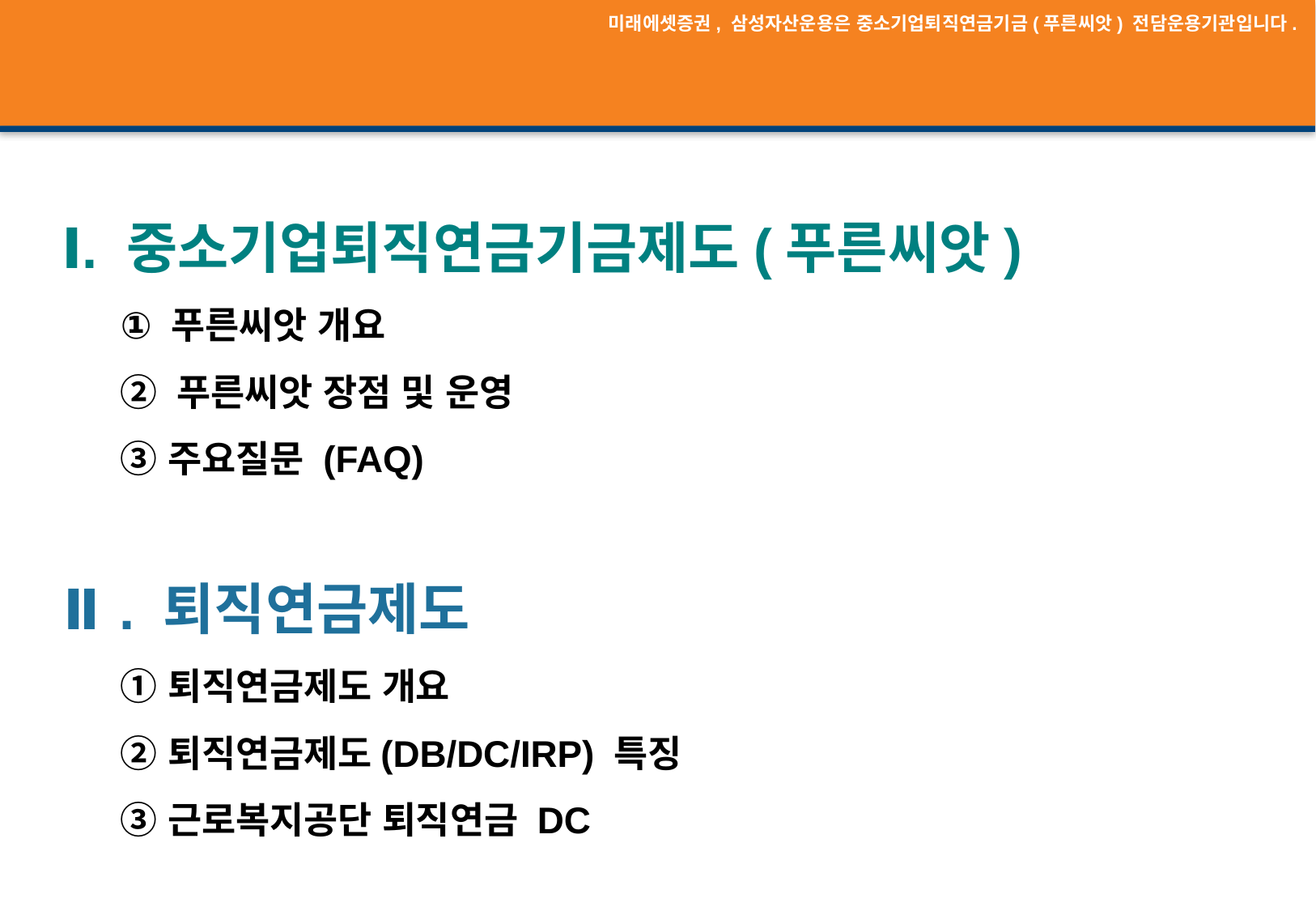

미래에셋증권, 삼성자산운용은 중소기업퇴직연금기금(푸른씨앗) 전담운용기관입니다.
 Ⅰ. 중소기업퇴직연금기금제도(푸른씨앗)
       ① 푸른씨앗 개요
       ② 푸른씨앗 장점 및 운영
       ③ 주요질문 (FAQ)

 Ⅱ. 퇴직연금제도
       ① 퇴직연금제도 개요
       ② 퇴직연금제도(DB/DC/IRP) 특징
       ③ 근로복지공단 퇴직연금 DC